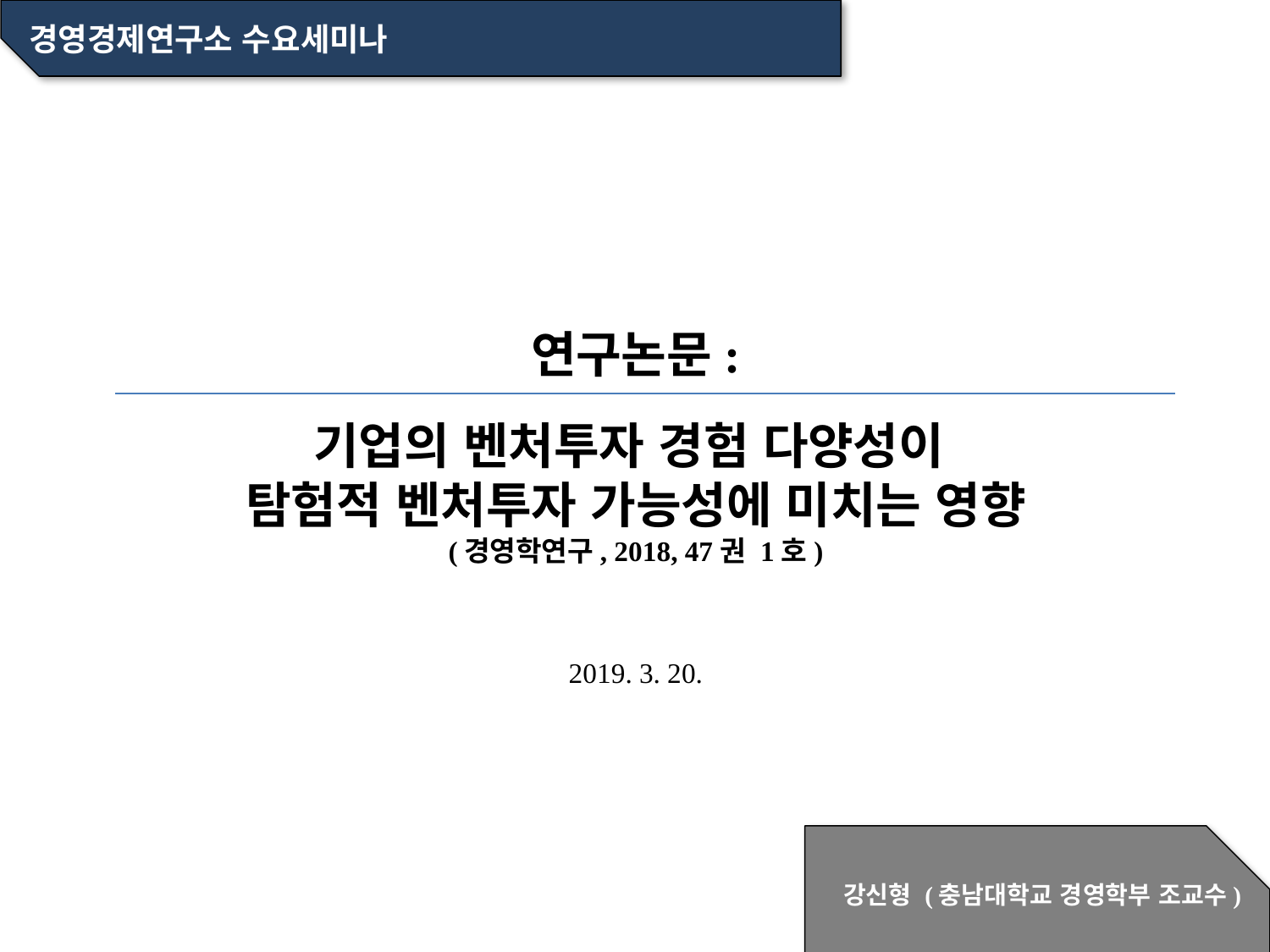

경영경제연구소 수요세미나
연구논문:
기업의 벤처투자 경험 다양성이
탐험적 벤처투자 가능성에 미치는 영향
(경영학연구, 2018, 47권 1호)

2019. 3. 20.

강신형 (충남대학교 경영학부 조교수)